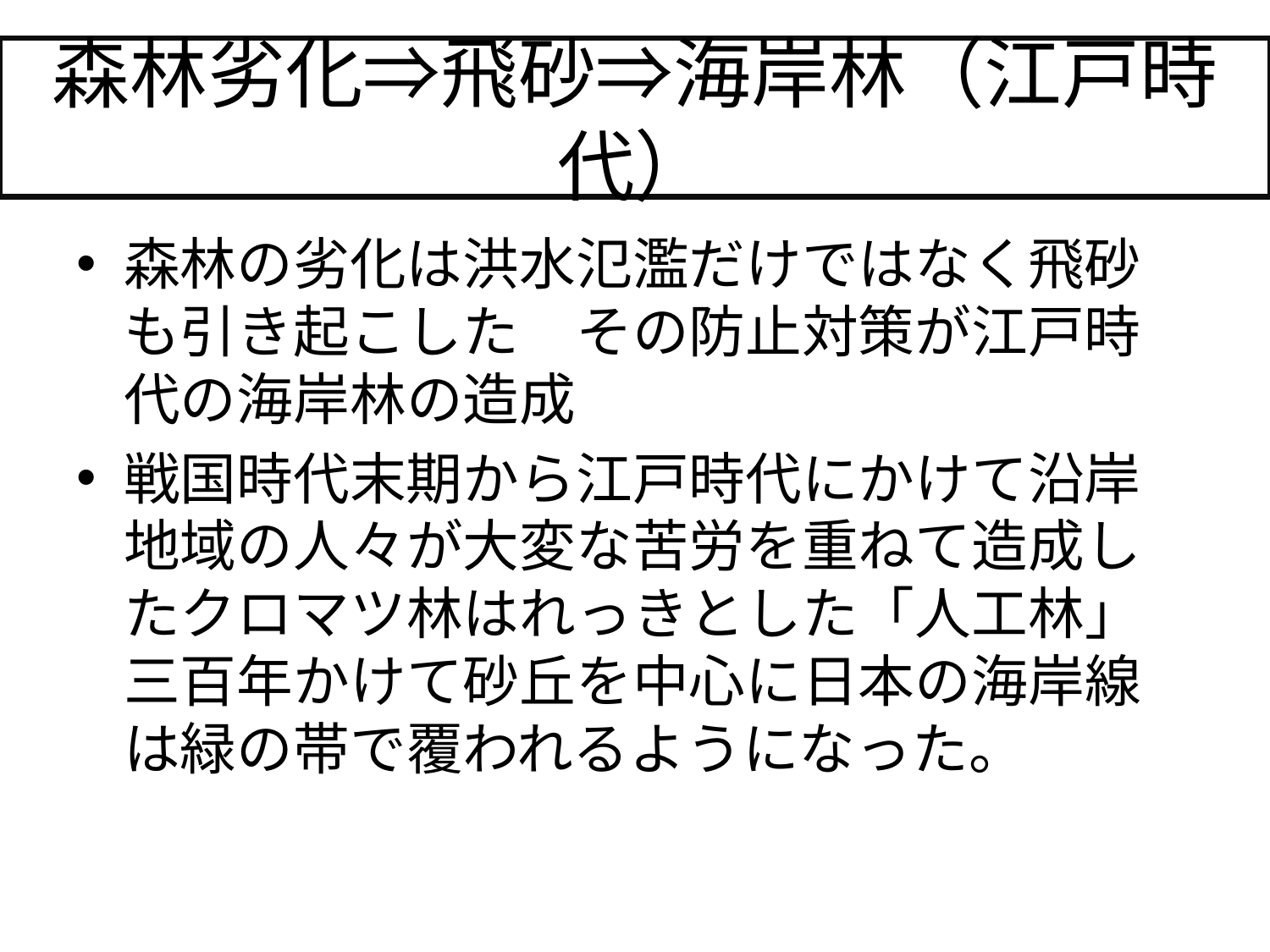

# 森林劣化⇒飛砂⇒海岸林（江戸時代）
森林の劣化は洪水氾濫だけではなく飛砂も引き起こした　その防止対策が江戸時代の海岸林の造成
戦国時代末期から江戸時代にかけて沿岸地域の人々が大変な苦労を重ねて造成したクロマツ林はれっきとした「人工林」三百年かけて砂丘を中心に日本の海岸線は緑の帯で覆われるようになった。